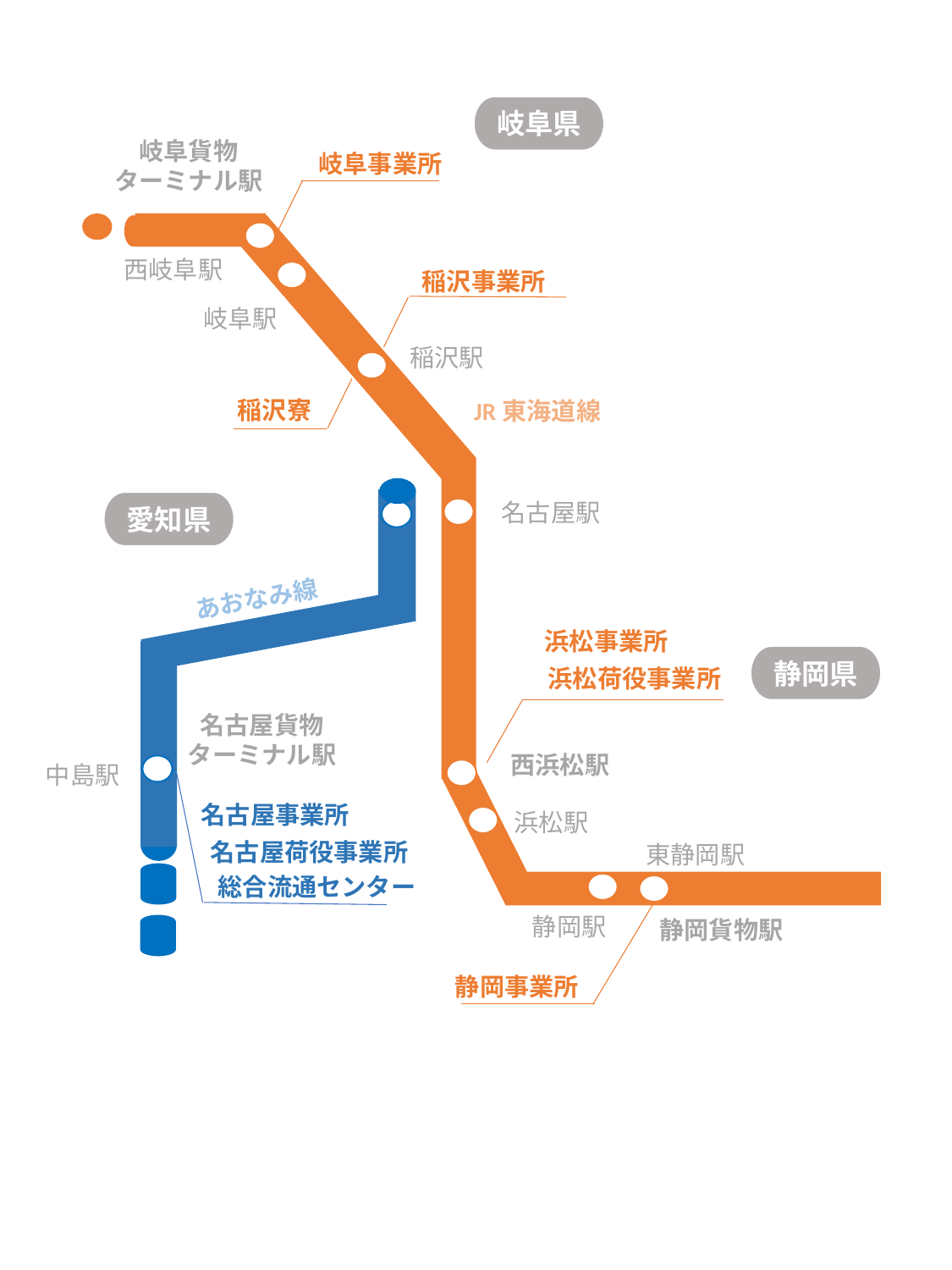

岐阜県
岐阜事業所
岐阜貨物
ターミナル駅

西岐阜駅
稲沢事業所

岐阜駅

稲沢駅

稲沢寮
JR東海道線

名古屋駅
愛知県

あおなみ線

浜松事業所

静岡県

浜松荷役事業所
名古屋貨物ターミナル駅
西浜松駅

中島駅

名古屋事業所
浜松駅

名古屋荷役事業所
東静岡駅
総合流通センター

静岡駅
静岡貨物駅
静岡事業所